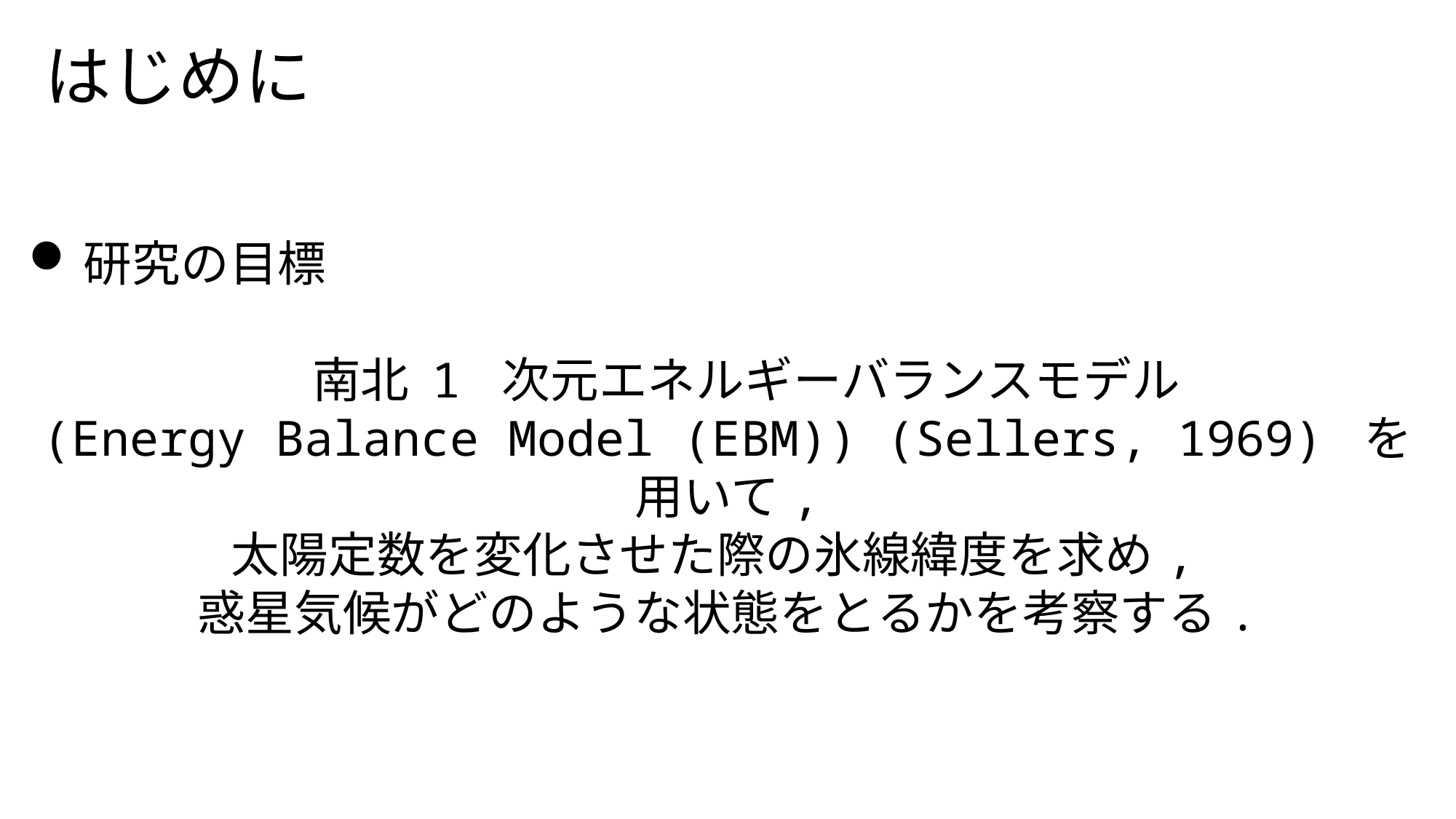

はじめに
研究の目標

　南北 1 次元エネルギーバランスモデル
(Energy Balance Model (EBM)) (Sellers, 1969) を用いて,
太陽定数を変化させた際の氷線緯度を求め,
惑星気候がどのような状態をとるかを考察する.